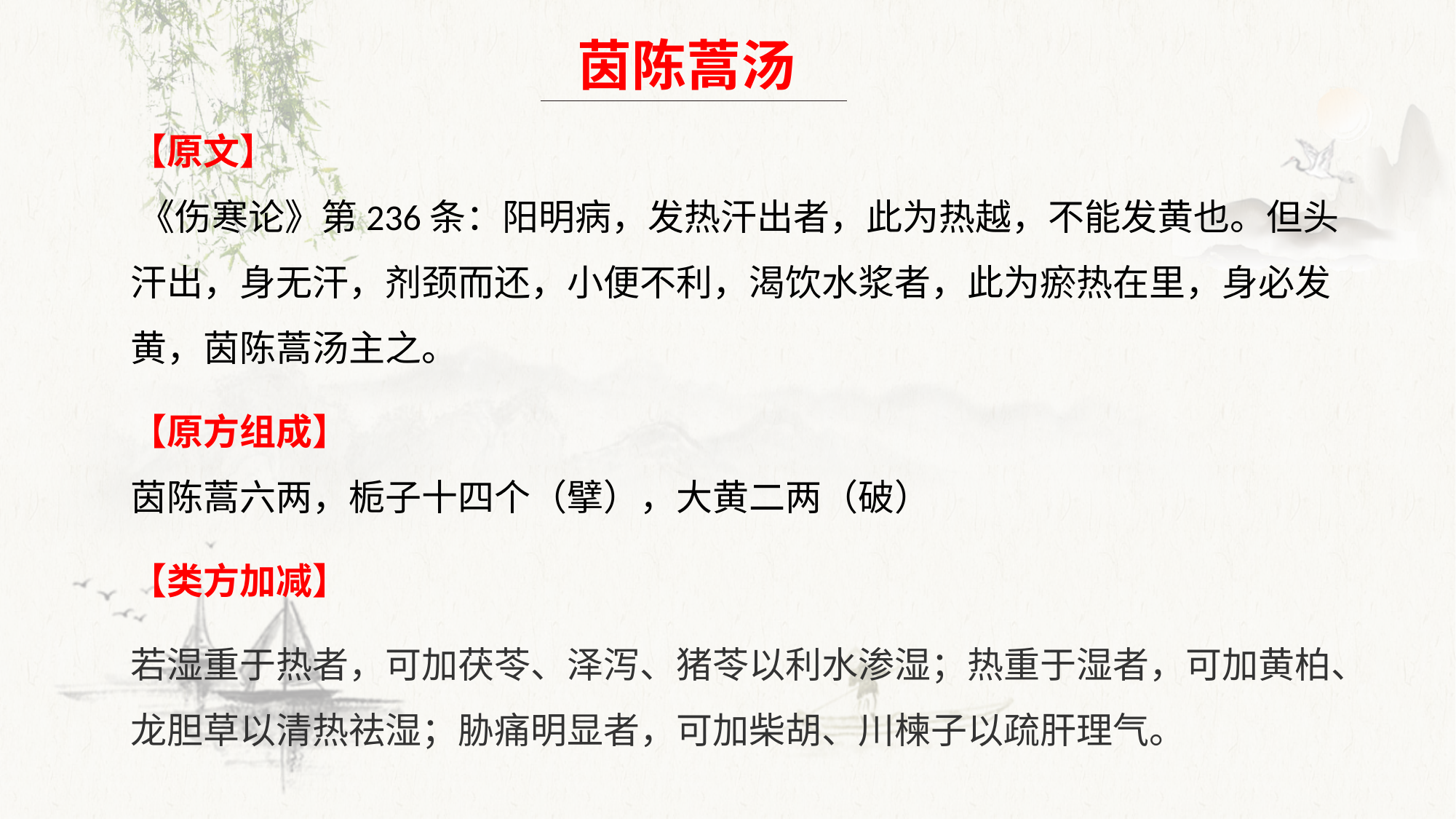

茵陈蒿汤
【原文】
 《伤寒论》第236条：阳明病，发热汗出者，此为热越，不能发黄也。但头汗出，身无汗，剂颈而还，小便不利，渴饮水浆者，此为瘀热在里，身必发黄，茵陈蒿汤主之。
【原方组成】
茵陈蒿六两，栀子十四个（擘），大黄二两（破）
【类方加减】
若湿重于热者，可加茯苓、泽泻、猪苓以利水渗湿；热重于湿者，可加黄柏、龙胆草以清热祛湿；胁痛明显者，可加柴胡、川楝子以疏肝理气。